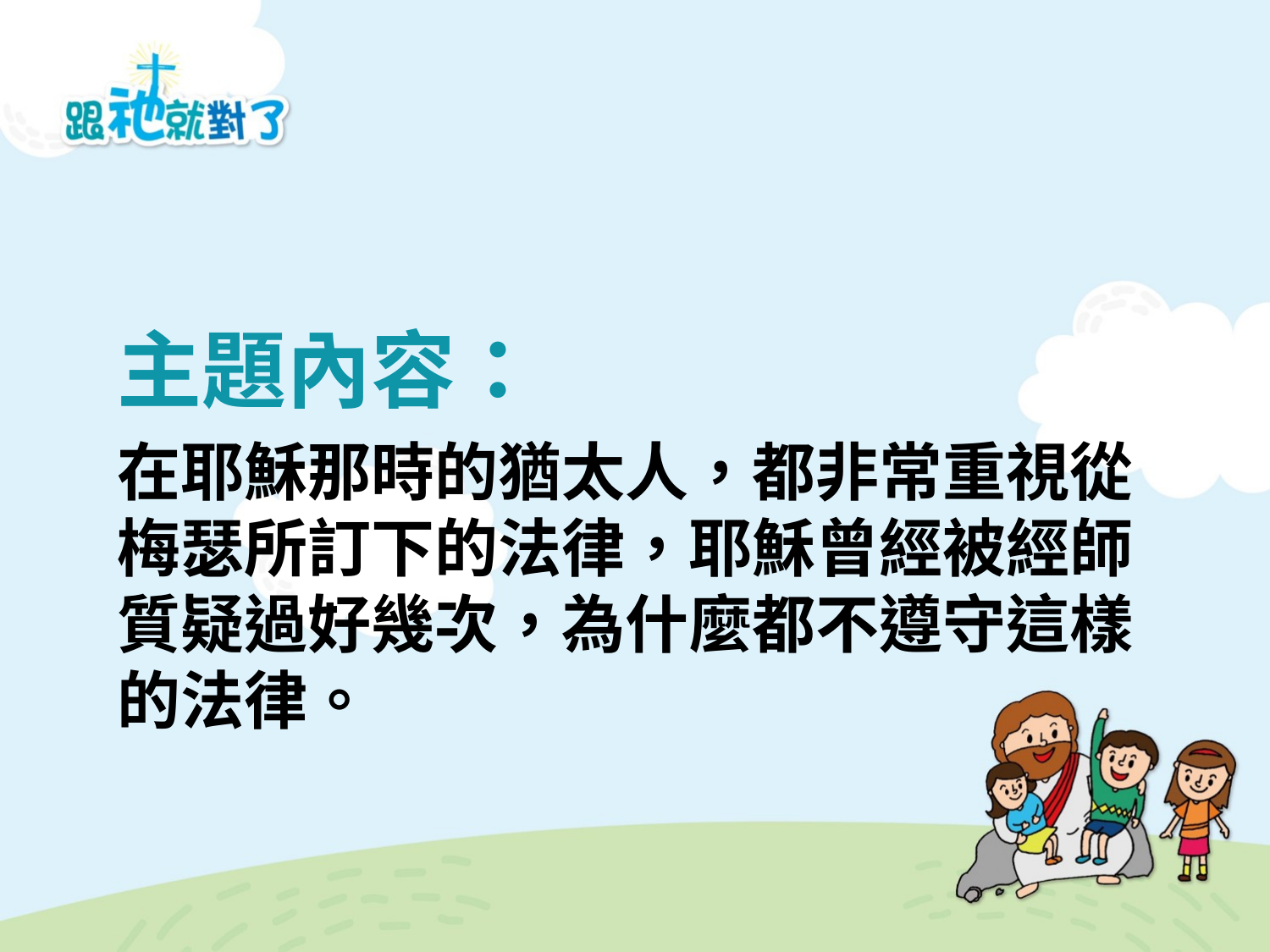

主題內容：
在耶穌那時的猶太人，都非常重視從梅瑟所訂下的法律，耶穌曾經被經師質疑過好幾次，為什麼都不遵守這樣的法律。